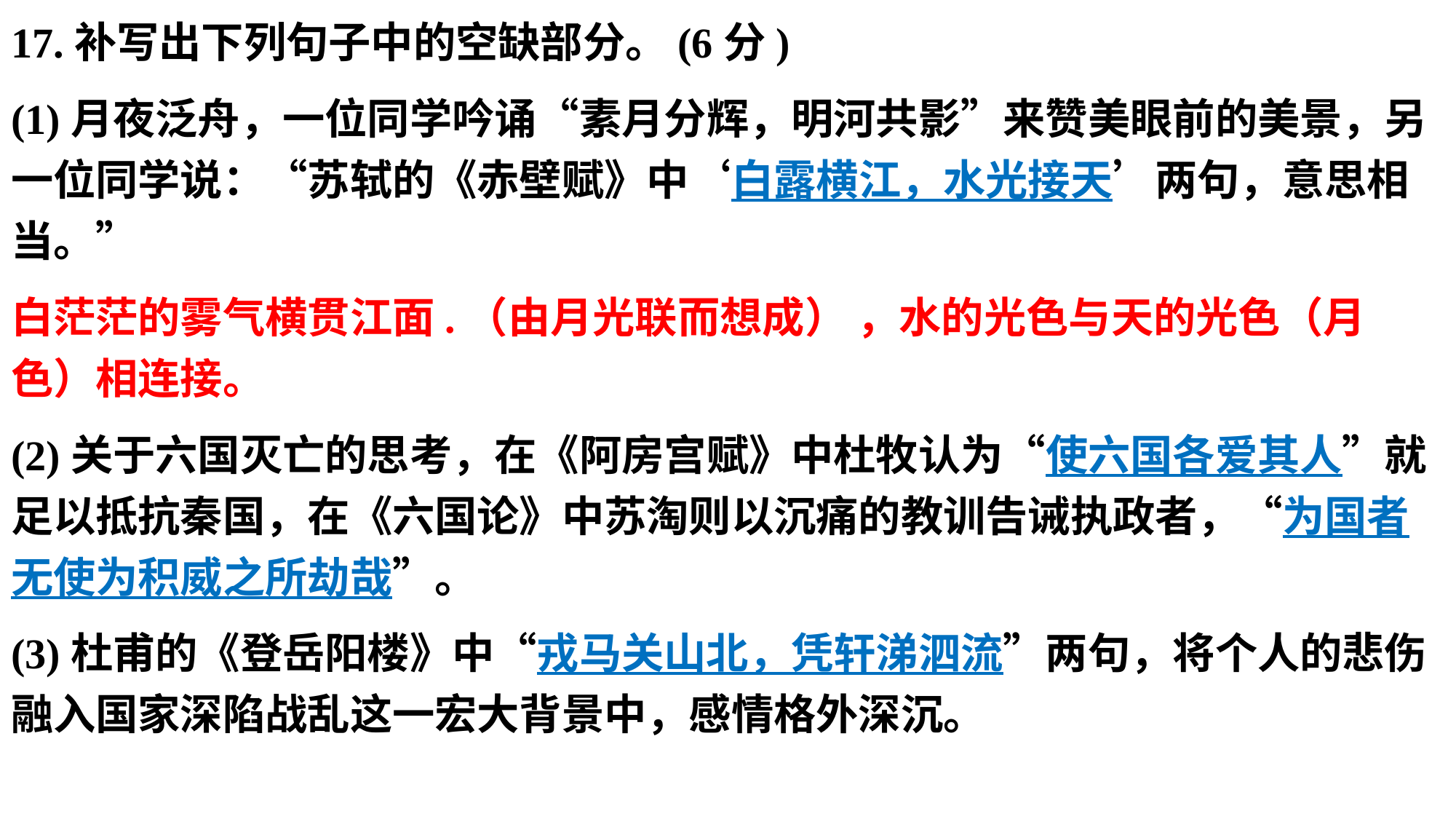

17.补写出下列句子中的空缺部分。(6分)
(1)月夜泛舟，一位同学吟诵“素月分辉，明河共影”来赞美眼前的美景，另一位同学说：“苏轼的《赤壁赋》中‘白露横江，水光接天’两句，意思相当。”
白茫茫的雾气横贯江面.（由月光联而想成） ，水的光色与天的光色（月色）相连接。
(2)关于六国灭亡的思考，在《阿房宫赋》中杜牧认为“使六国各爱其人”就足以抵抗秦国，在《六国论》中苏淘则以沉痛的教训告诫执政者，“为国者无使为积威之所劫哉”。
(3)杜甫的《登岳阳楼》中“戎马关山北，凭轩涕泗流”两句，将个人的悲伤融入国家深陷战乱这一宏大背景中，感情格外深沉。